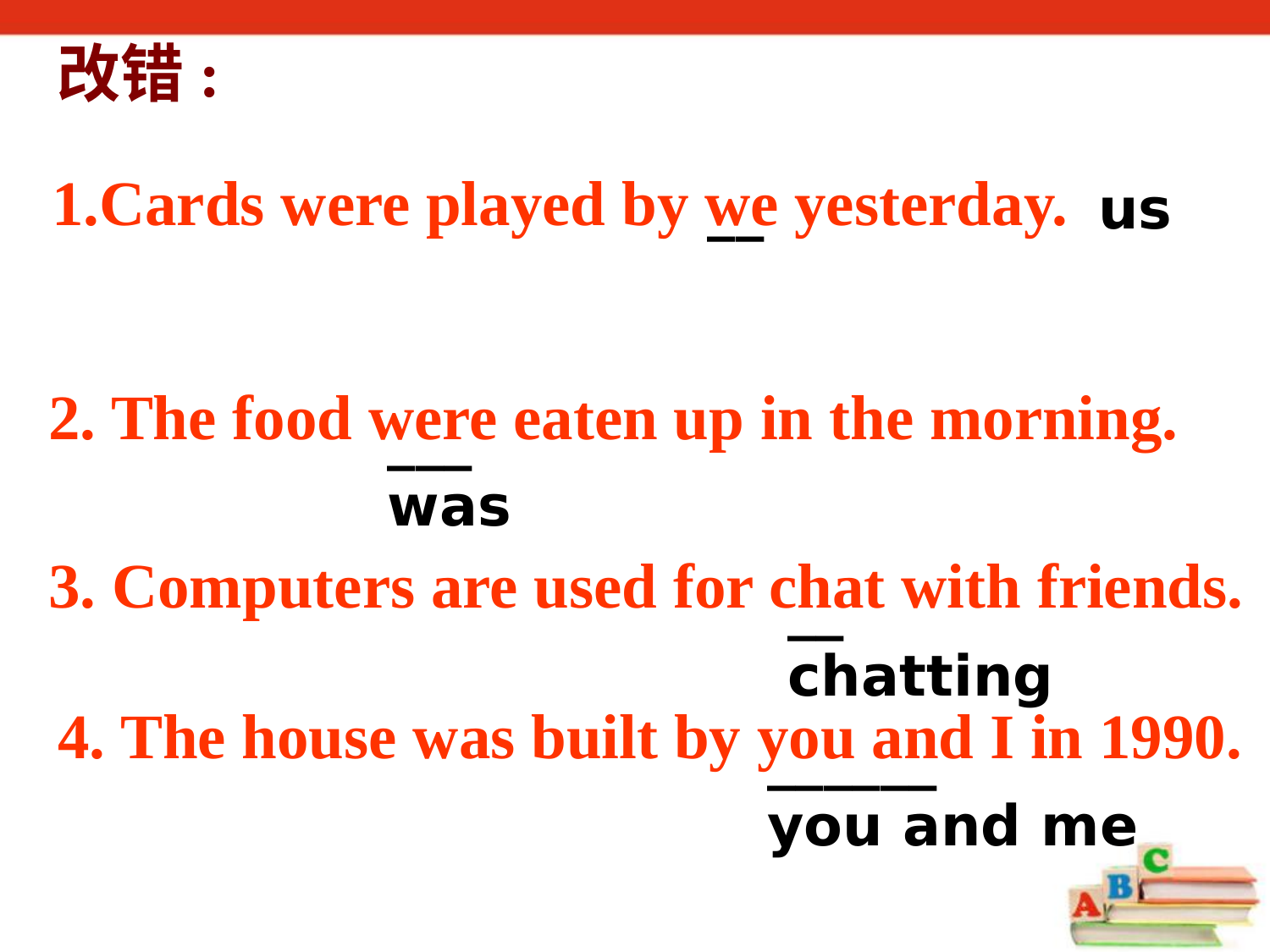

改错:
  1.Cards were played by we yesterday.

__                 us
2. The food were eaten up in the morning.

___
was
3. Computers are used for chat with friends.

__
chatting
4. The house was built by you and I in 1990.

______
you and me